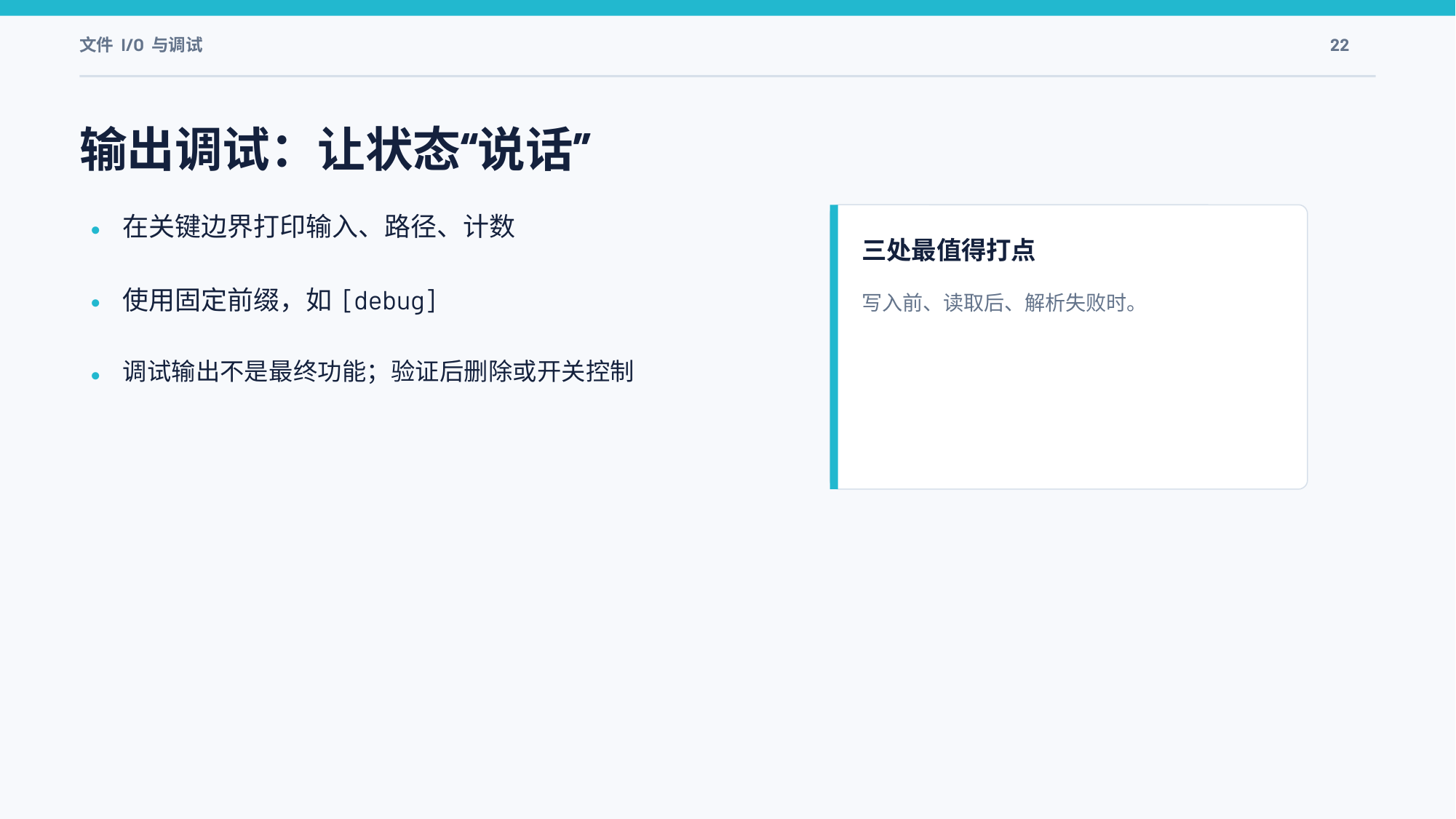

文件 I/O 与调试
22

输出调试：让状态“说话”

•
在关键边界打印输入、路径、计数
三处最值得打点
•
使用固定前缀，如 [debug]
写入前、读取后、解析失败时。
•
调试输出不是最终功能；验证后删除或开关控制